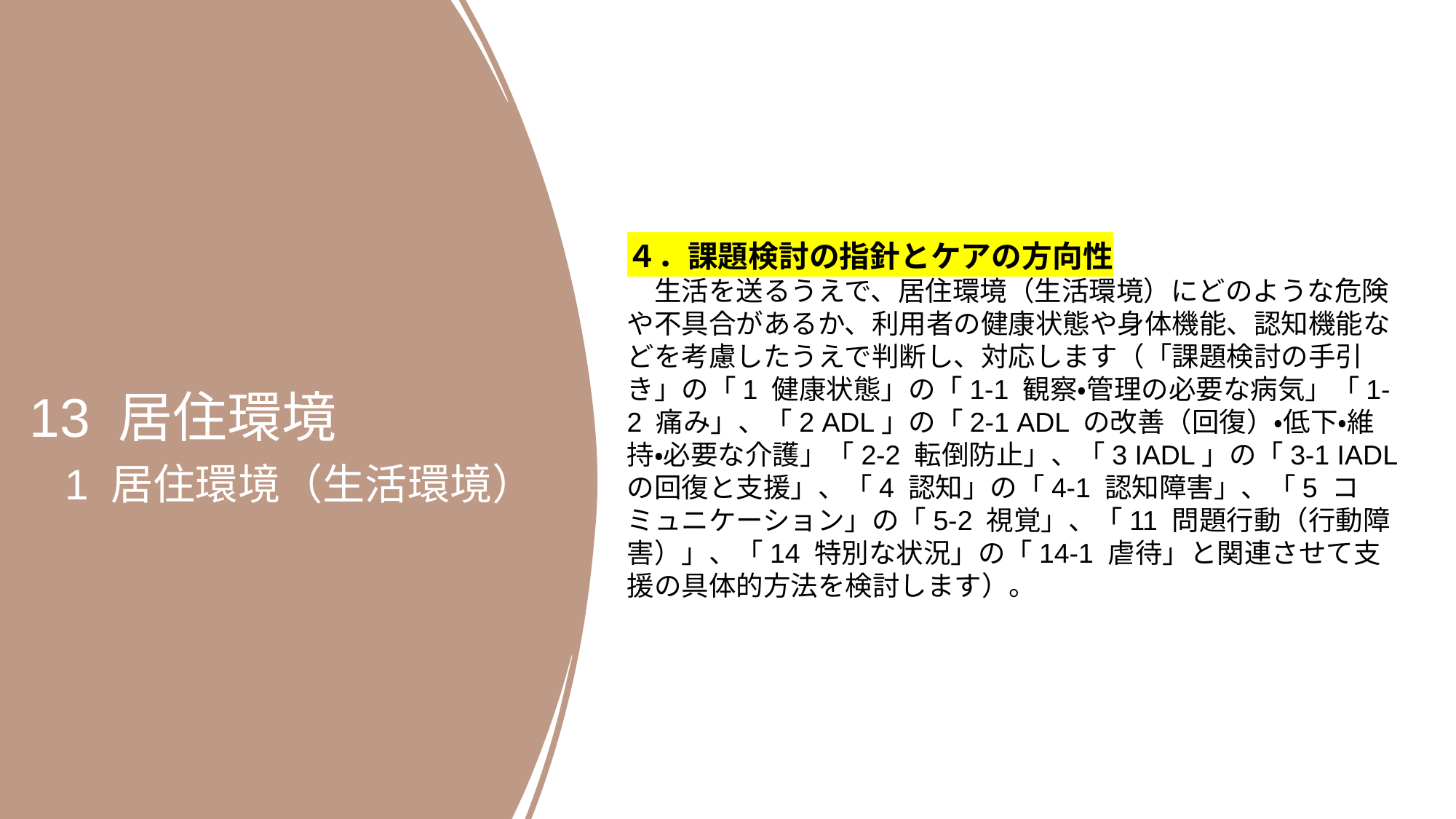

13 居住環境
   1 居住環境（生活環境）

４．課題検討の指針とケアの方向性
　生活を送るうえで、居住環境（生活環境）にどのような危険や不具合があるか、利用者の健康状態や身体機能、認知機能などを考慮したうえで判断し、対応します（「課題検討の手引き」の「1 健康状態」の「1-1 観察・管理の必要な病気」「1-2 痛み」、「2 ADL」の「2-1 ADL の改善（回復）・低下・維持・必要な介護」「2-2 転倒防止」、「3 IADL」の「3-1 IADL の回復と支援」、「4 認知」の「4-1 認知障害」、「5 コミュニケーション」の「5-2 視覚」、「11 問題行動（行動障害）」、「14 特別な状況」の「14-1 虐待」と関連させて支援の具体的方法を検討します）。